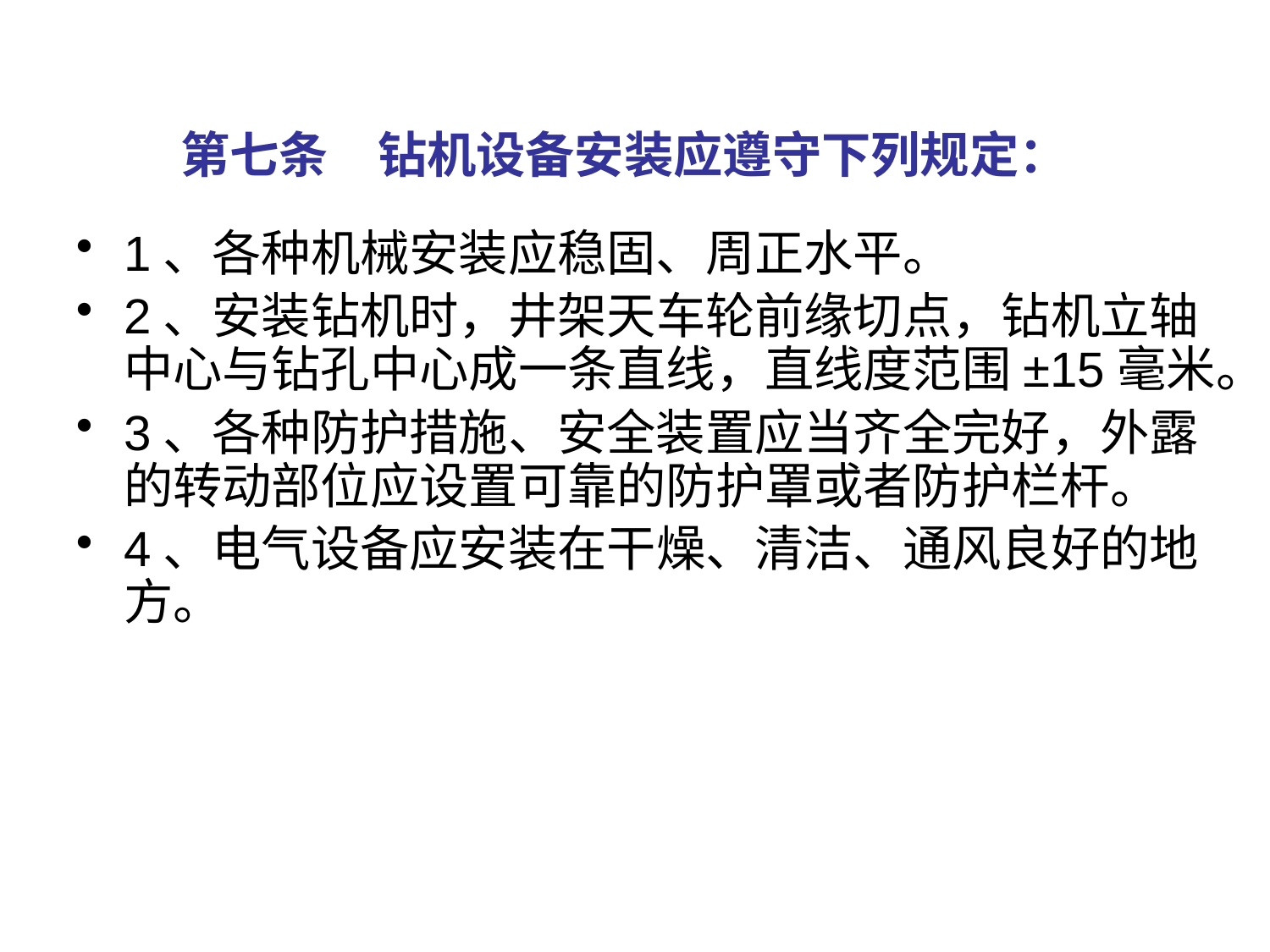

# 第七条　钻机设备安装应遵守下列规定：
1、各种机械安装应稳固、周正水平。
2、安装钻机时，井架天车轮前缘切点，钻机立轴中心与钻孔中心成一条直线，直线度范围±15毫米。
3、各种防护措施、安全装置应当齐全完好，外露的转动部位应设置可靠的防护罩或者防护栏杆。
4、电气设备应安装在干燥、清洁、通风良好的地方。